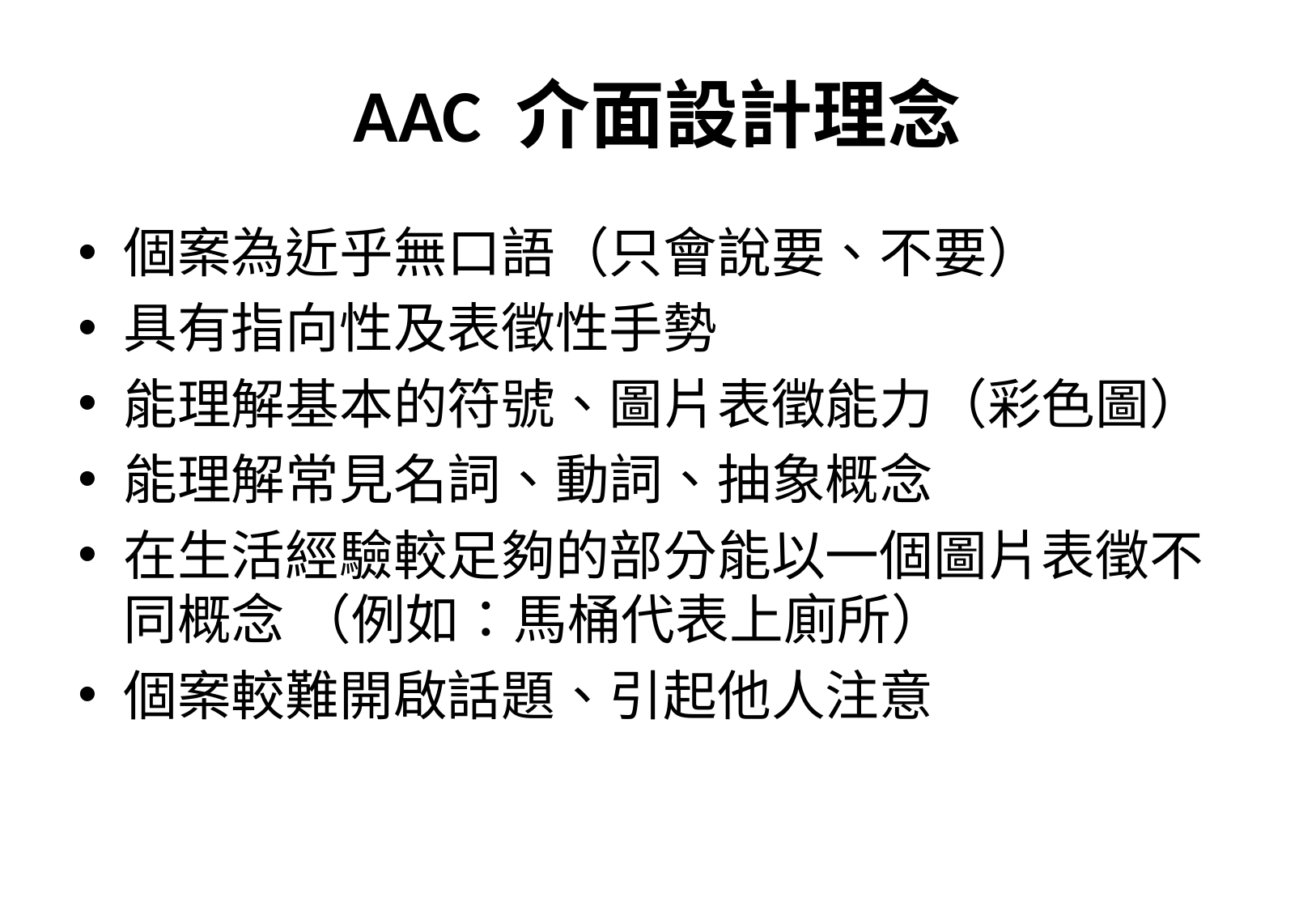

# AAC 介面設計理念
個案為近乎無口語（只會說要、不要）
具有指向性及表徵性手勢
能理解基本的符號、圖片表徵能力（彩色圖）
能理解常見名詞、動詞、抽象概念
在生活經驗較足夠的部分能以一個圖片表徵不同概念 （例如：馬桶代表上廁所）
個案較難開啟話題、引起他人注意